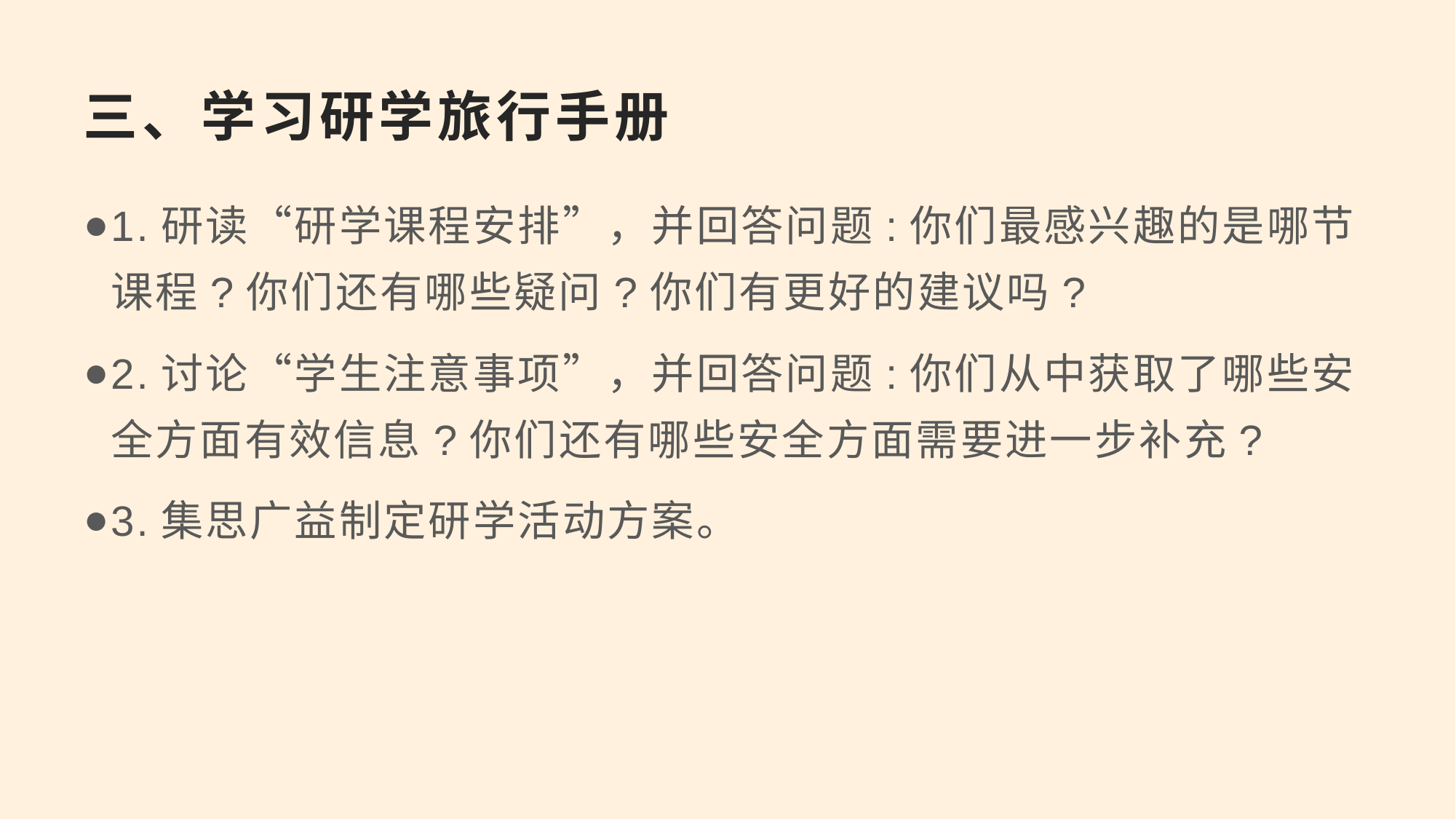

# 三、学习研学旅行手册
1.研读“研学课程安排”，并回答问题:你们最感兴趣的是哪节课程?你们还有哪些疑问?你们有更好的建议吗?
2.讨论“学生注意事项”，并回答问题:你们从中获取了哪些安全方面有效信息?你们还有哪些安全方面需要进一步补充?
3.集思广益制定研学活动方案。